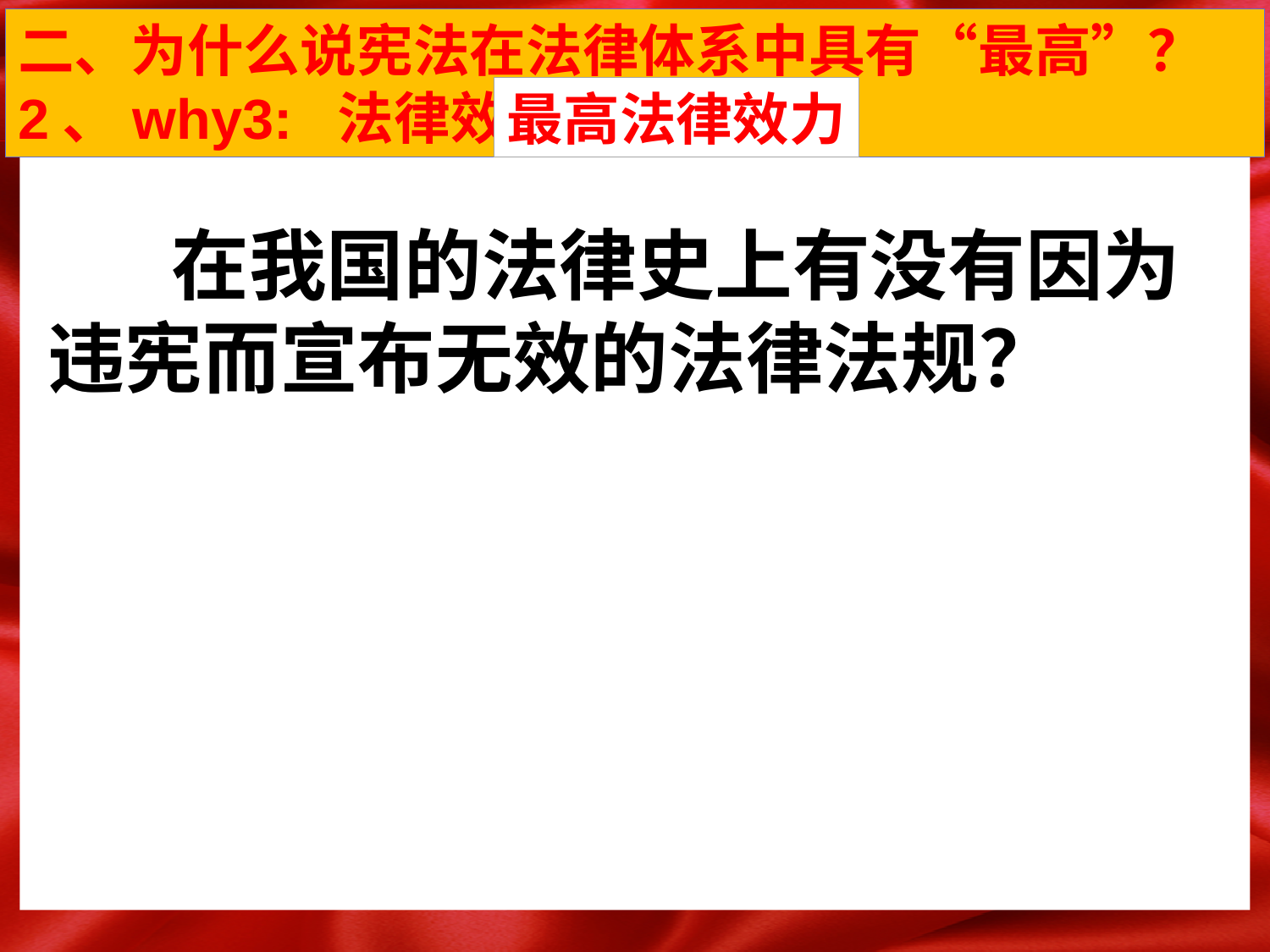

二、为什么说宪法在法律体系中具有“最高”？2、why3:  法律效力：
最高法律效力
      在我国的法律史上有没有因为违宪而宣布无效的法律法规？